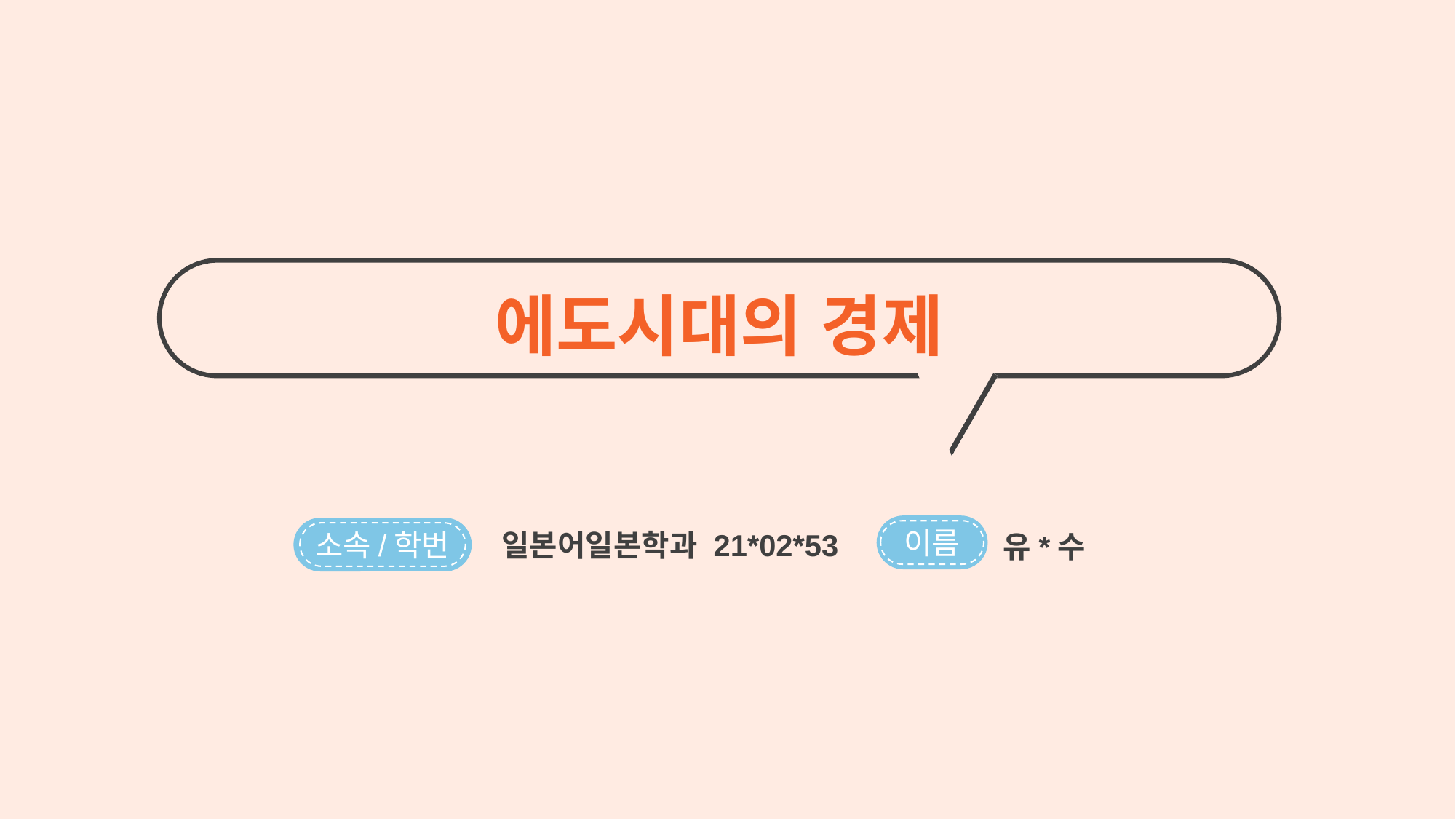

에도시대의 경제

이름

소속/학번

일본어일본학과 21*02*53
유*수